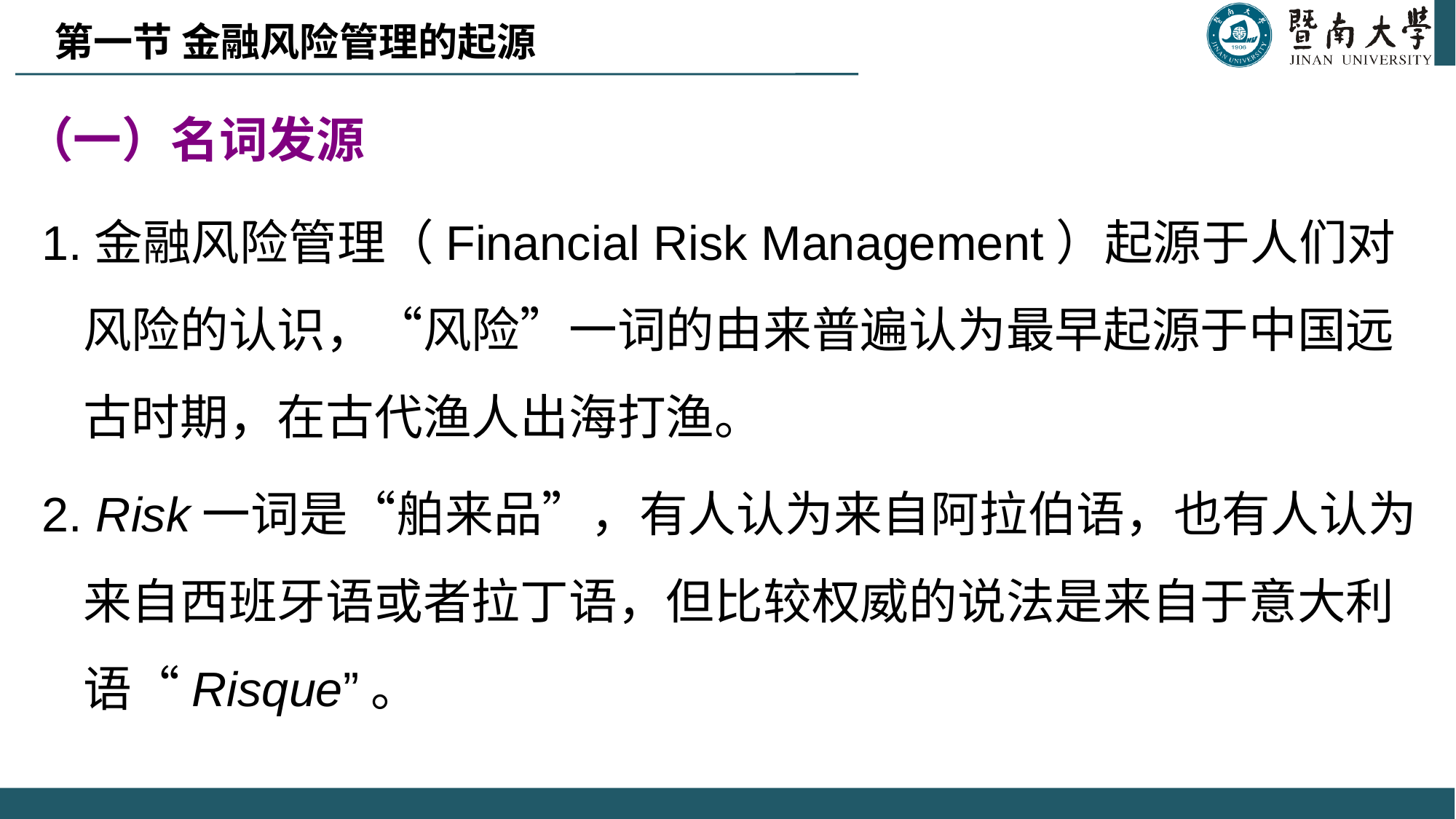

第一节 金融风险管理的起源
# （一）名词发源
1.金融风险管理（Financial Risk Management）起源于人们对风险的认识，“风险”一词的由来普遍认为最早起源于中国远古时期，在古代渔人出海打渔。
2. Risk一词是“舶来品”，有人认为来自阿拉伯语，也有人认为来自西班牙语或者拉丁语，但比较权威的说法是来自于意大利语“Risque”。